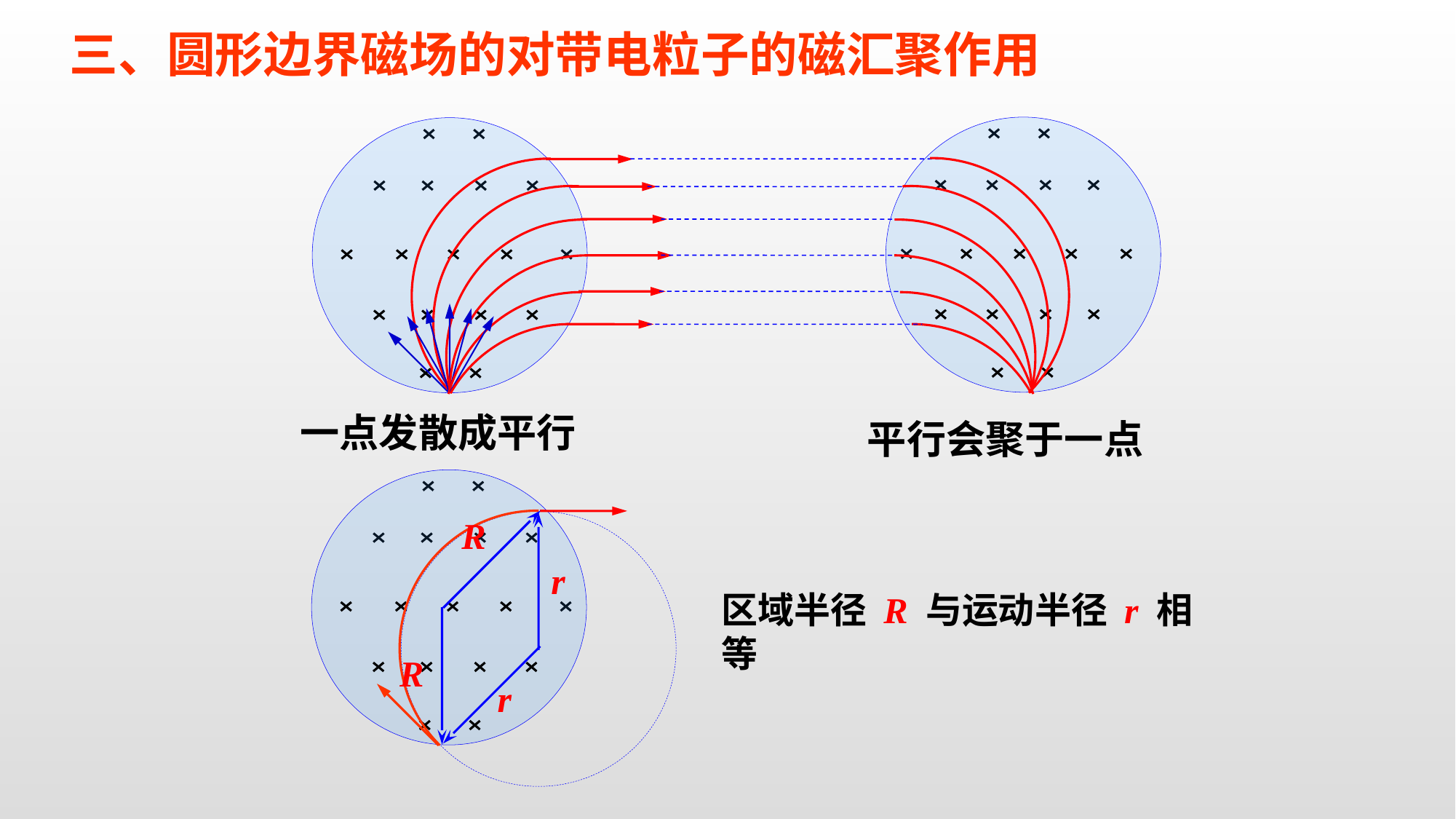

三、圆形边界磁场的对带电粒子的磁汇聚作用

一点发散成平行
平行会聚于一点

R

r
区域半径 R 与运动半径 r 相等

R

r